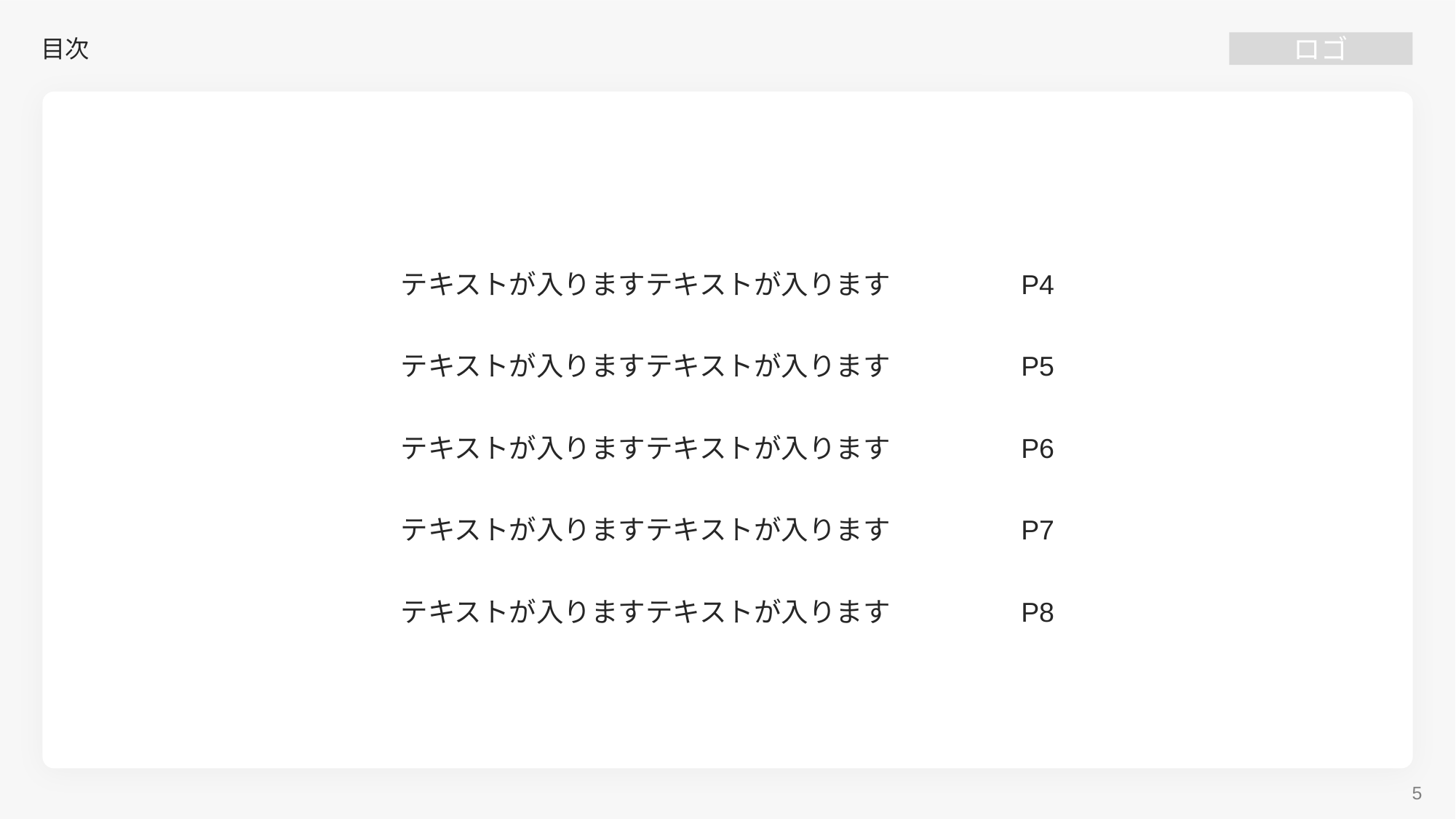

# 目次
テキストが入りますテキストが入ります
テキストが入りますテキストが入ります
テキストが入りますテキストが入ります
テキストが入りますテキストが入ります
テキストが入りますテキストが入ります
P4
P5
P6
P7
P8